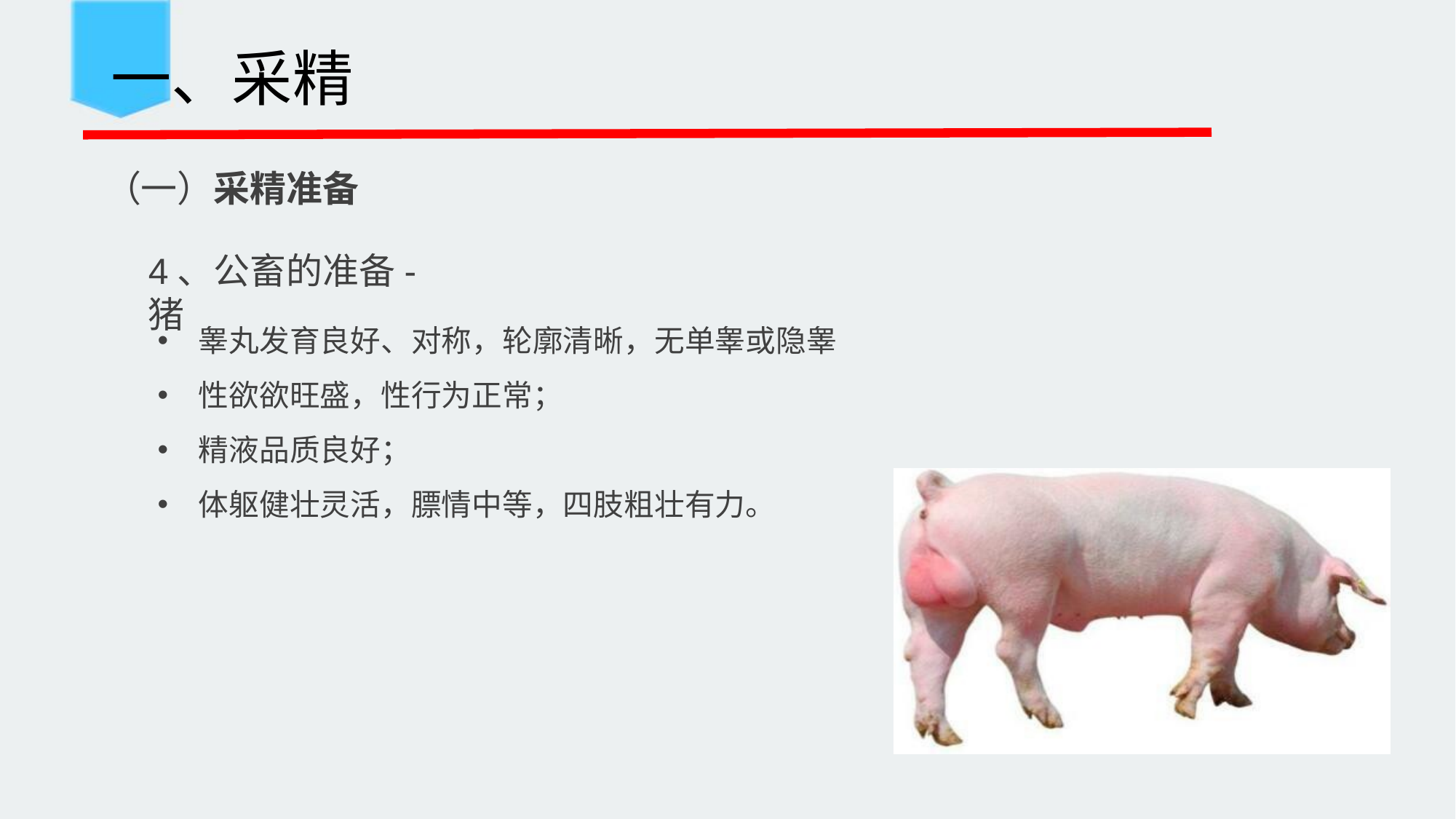

一、采精
  （一）采精准备

4、公畜的准备-猪
睾丸发育良好、对称，轮廓清晰，无单睾或隐睾
性欲欲旺盛，性行为正常；
精液品质良好；
体躯健壮灵活，膘情中等，四肢粗壮有力。